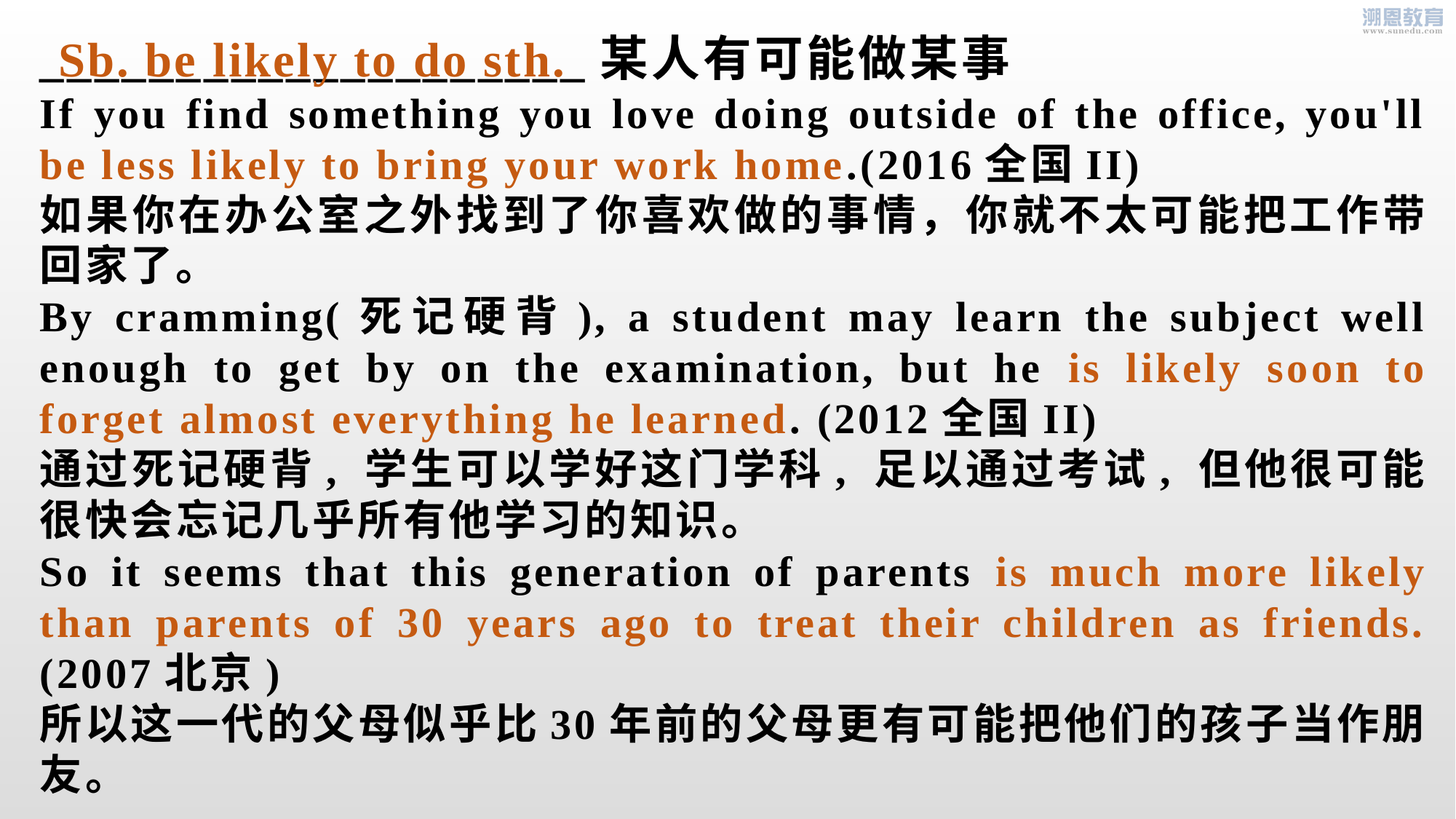

____________________某人有可能做某事
If you find something you love doing outside of the office, you'll be less likely to bring your work home.(2016全国II)
如果你在办公室之外找到了你喜欢做的事情，你就不太可能把工作带回家了。
By cramming(死记硬背), a student may learn the subject well enough to get by on the examination, but he is likely soon to forget almost everything he learned. (2012全国II)
通过死记硬背, 学生可以学好这门学科, 足以通过考试, 但他很可能很快会忘记几乎所有他学习的知识。
So it seems that this generation of parents is much more likely than parents of 30 years ago to treat their children as friends. (2007北京)
所以这一代的父母似乎比30年前的父母更有可能把他们的孩子当作朋友。
Sb. be likely to do sth.